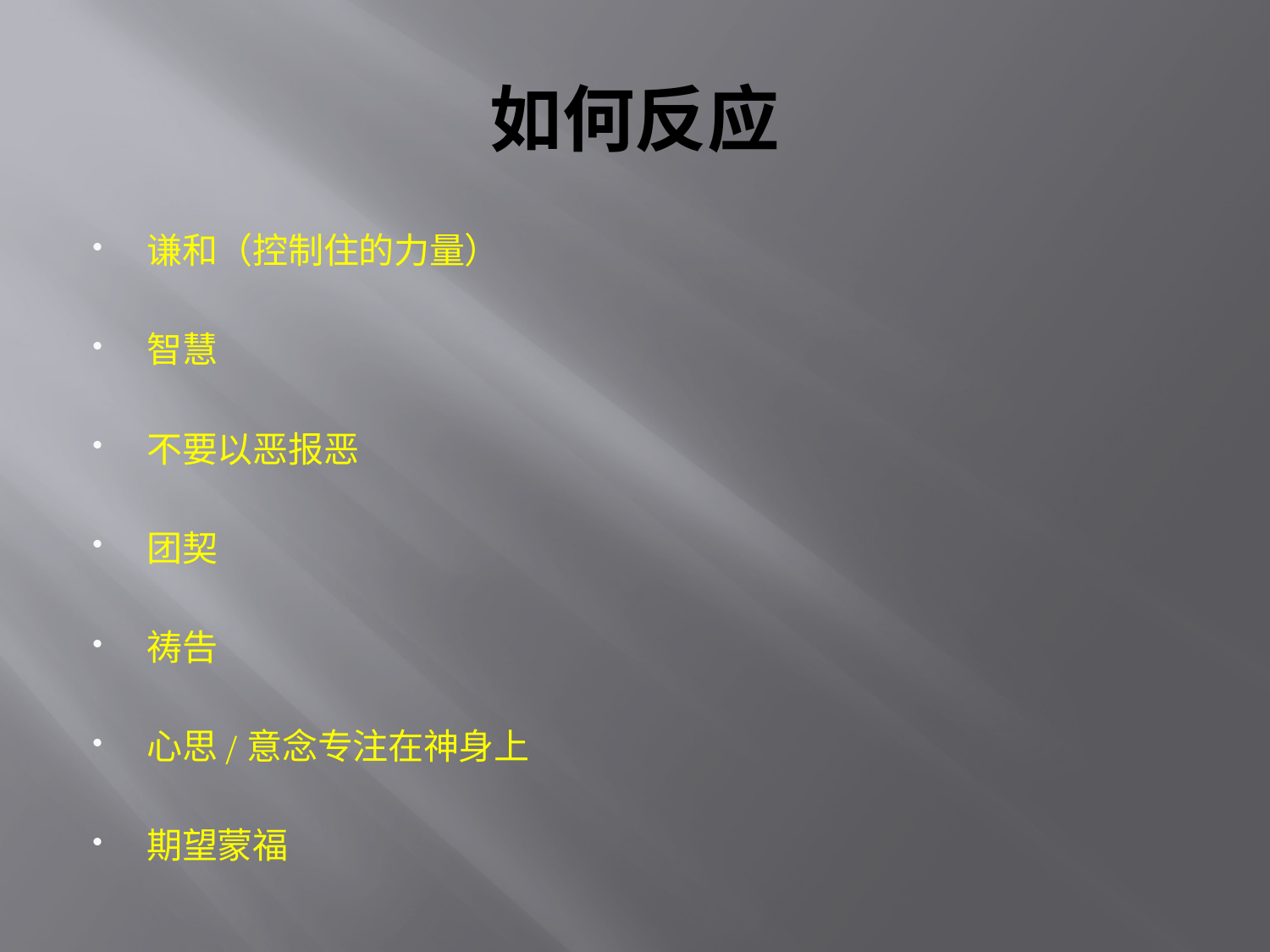

# 如何反应
谦和（控制住的力量）

智慧

不要以恶报恶

团契

祷告

心思/意念专注在神身上

期望蒙福